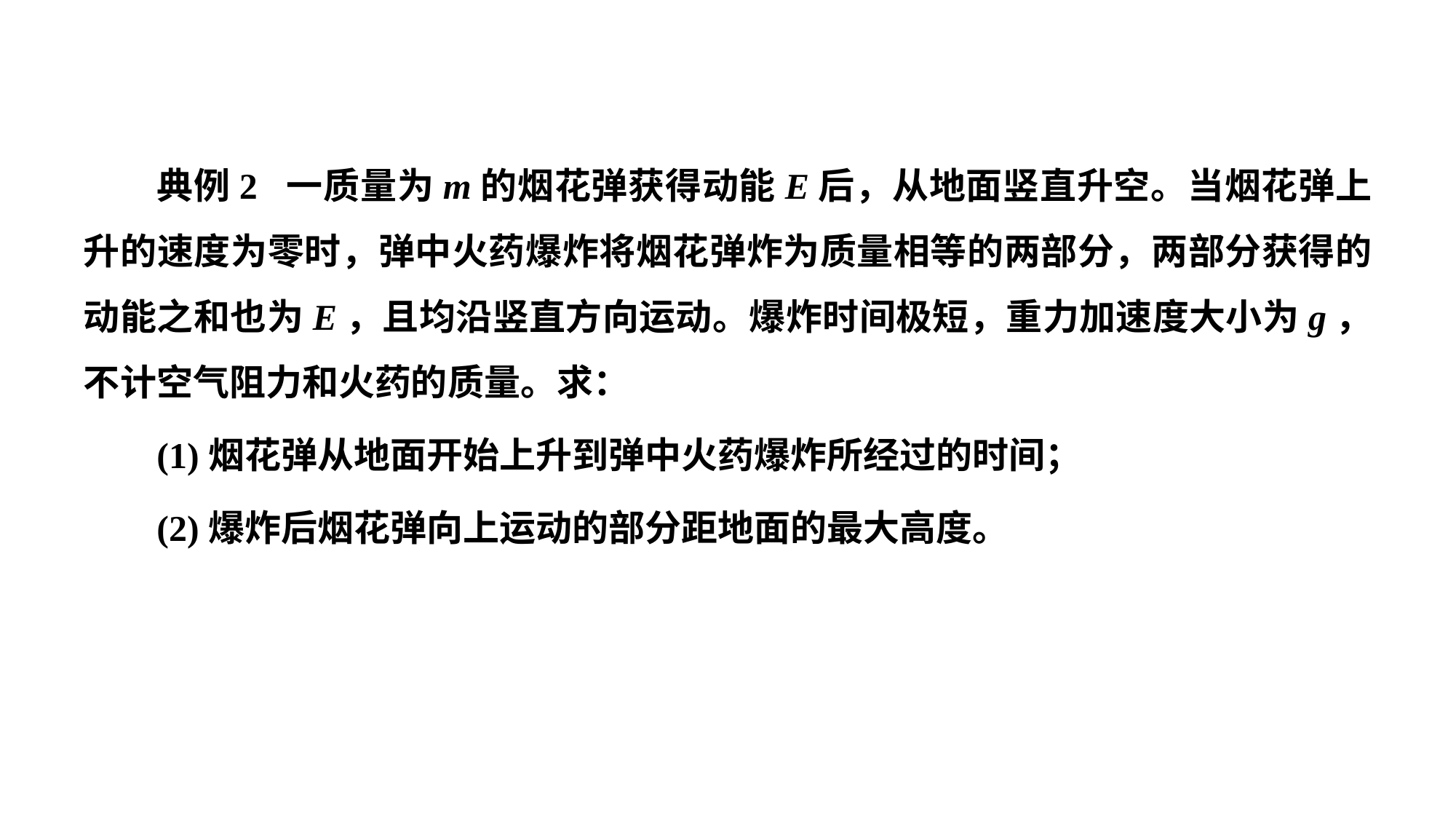

典例2  一质量为m的烟花弹获得动能E后，从地面竖直升空。当烟花弹上升的速度为零时，弹中火药爆炸将烟花弹炸为质量相等的两部分，两部分获得的动能之和也为E，且均沿竖直方向运动。爆炸时间极短，重力加速度大小为g，不计空气阻力和火药的质量。求：
(1)烟花弹从地面开始上升到弹中火药爆炸所经过的时间；
(2)爆炸后烟花弹向上运动的部分距地面的最大高度。